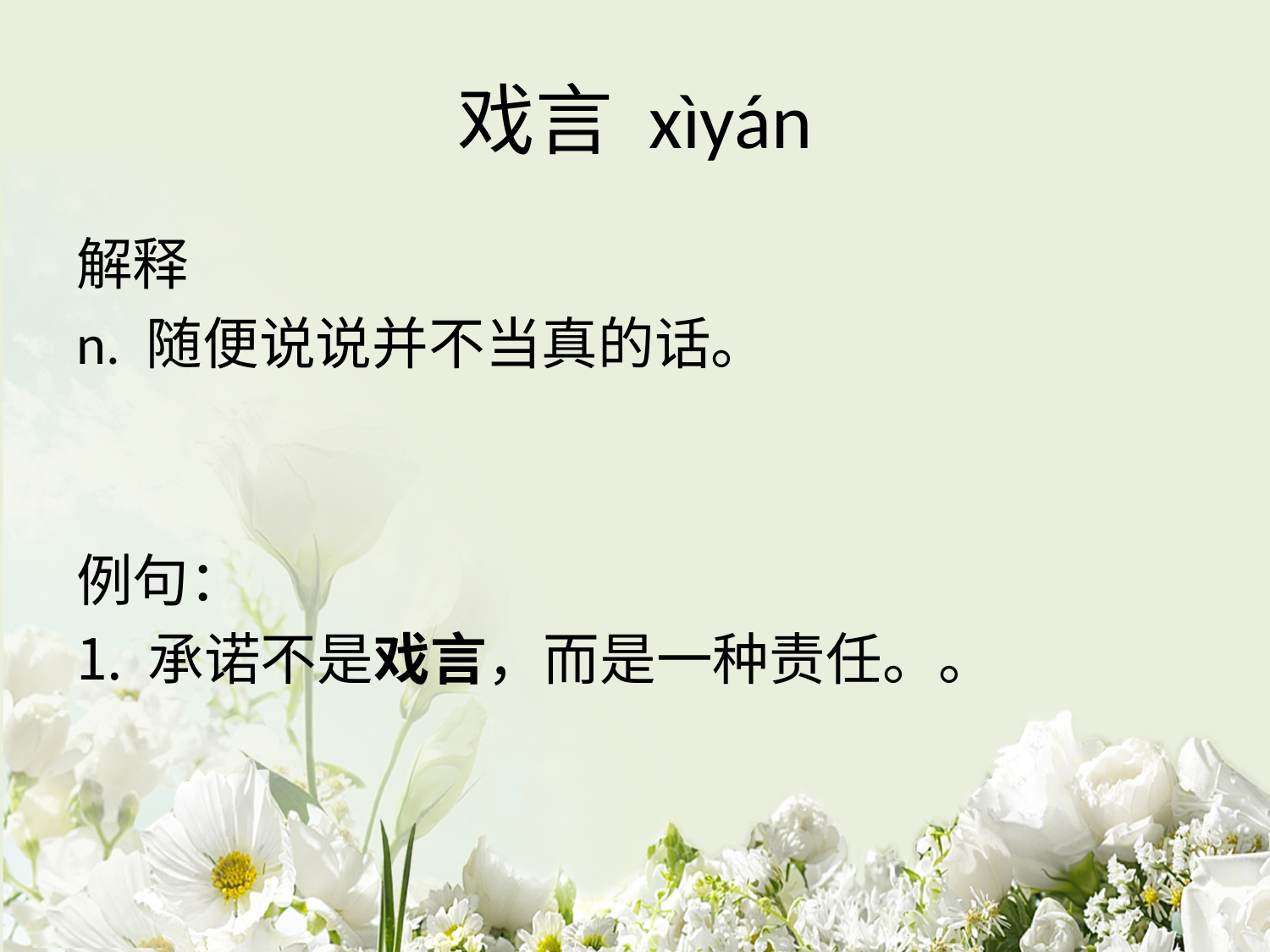

# 戏言 xìyán
解释
n. 随便说说并不当真的话。

例句：
承诺不是戏言，而是一种责任。。